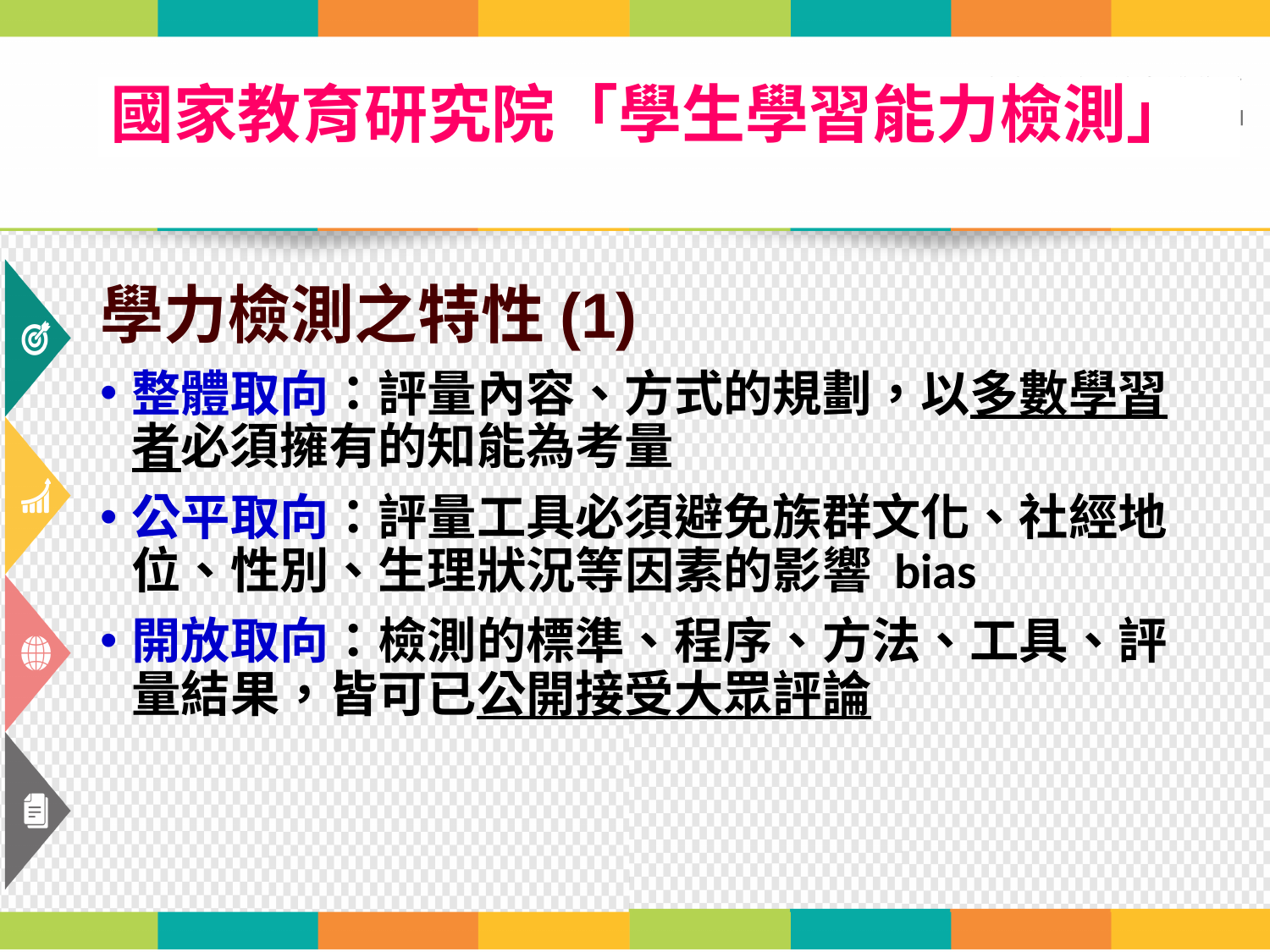

國家教育研究院「學生學習能力檢測」
學力檢測之特性(1)
整體取向：評量內容、方式的規劃，以多數學習者必須擁有的知能為考量
公平取向：評量工具必須避免族群文化、社經地位、性別、生理狀況等因素的影響 bias
開放取向：檢測的標準、程序、方法、工具、評量結果，皆可已公開接受大眾評論